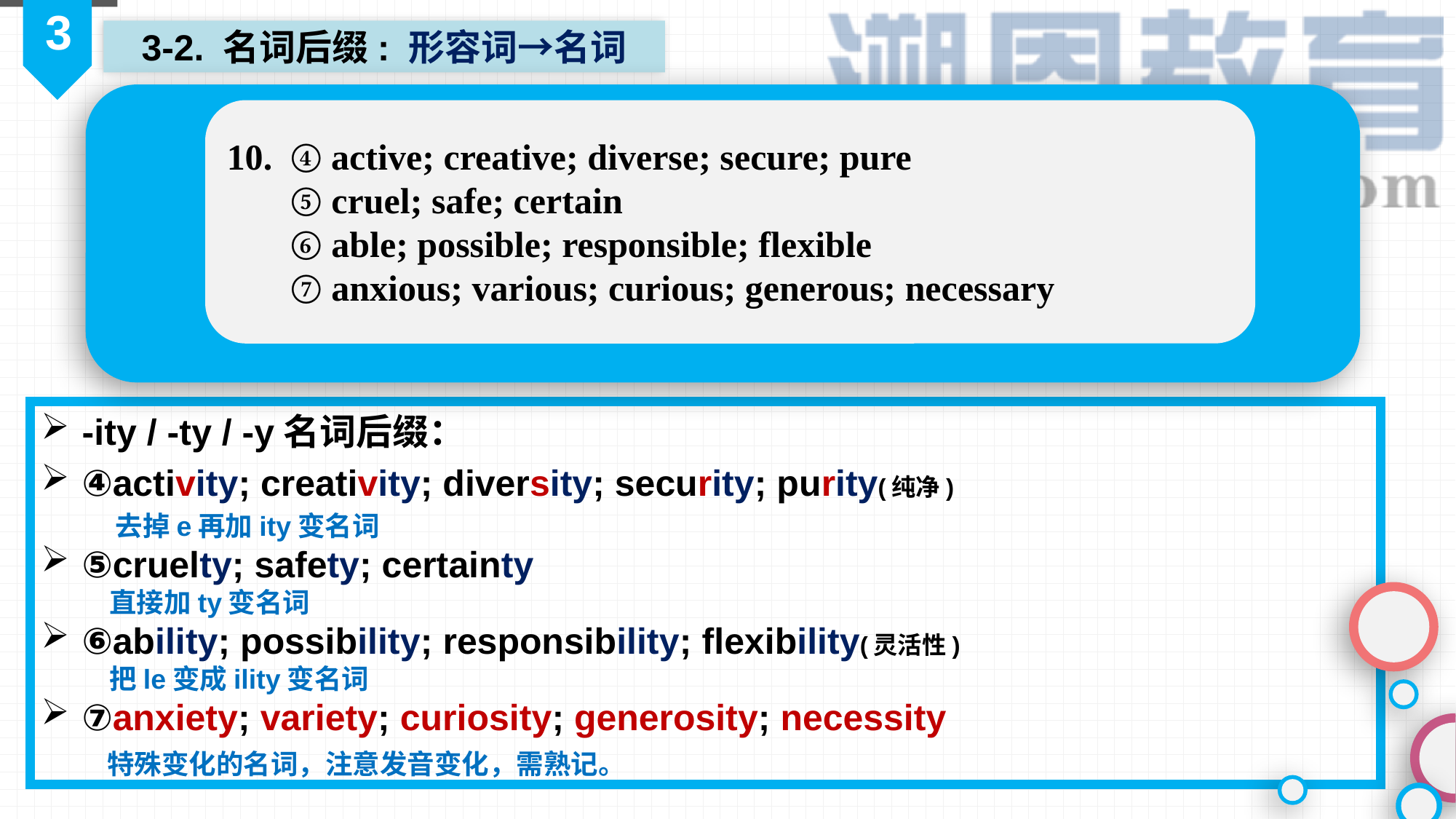

3
3-2. 名词后缀: 形容词→名词

10.  ④ active; creative; diverse; secure; pure
       ⑤ cruel; safe; certain
       ⑥ able; possible; responsible; flexible
       ⑦ anxious; various; curious; generous; necessary
-ity / -ty / -y名词后缀：
④activity; creativity; diversity; security; purity(纯净)
           去掉e再加ity变名词
⑤cruelty; safety; certainty
          直接加ty变名词
⑥ability; possibility; responsibility; flexibility(灵活性)
          把le变成ility变名词
⑦anxiety; variety; curiosity; generosity; necessity
       特殊变化的名词，注意发音变化，需熟记。